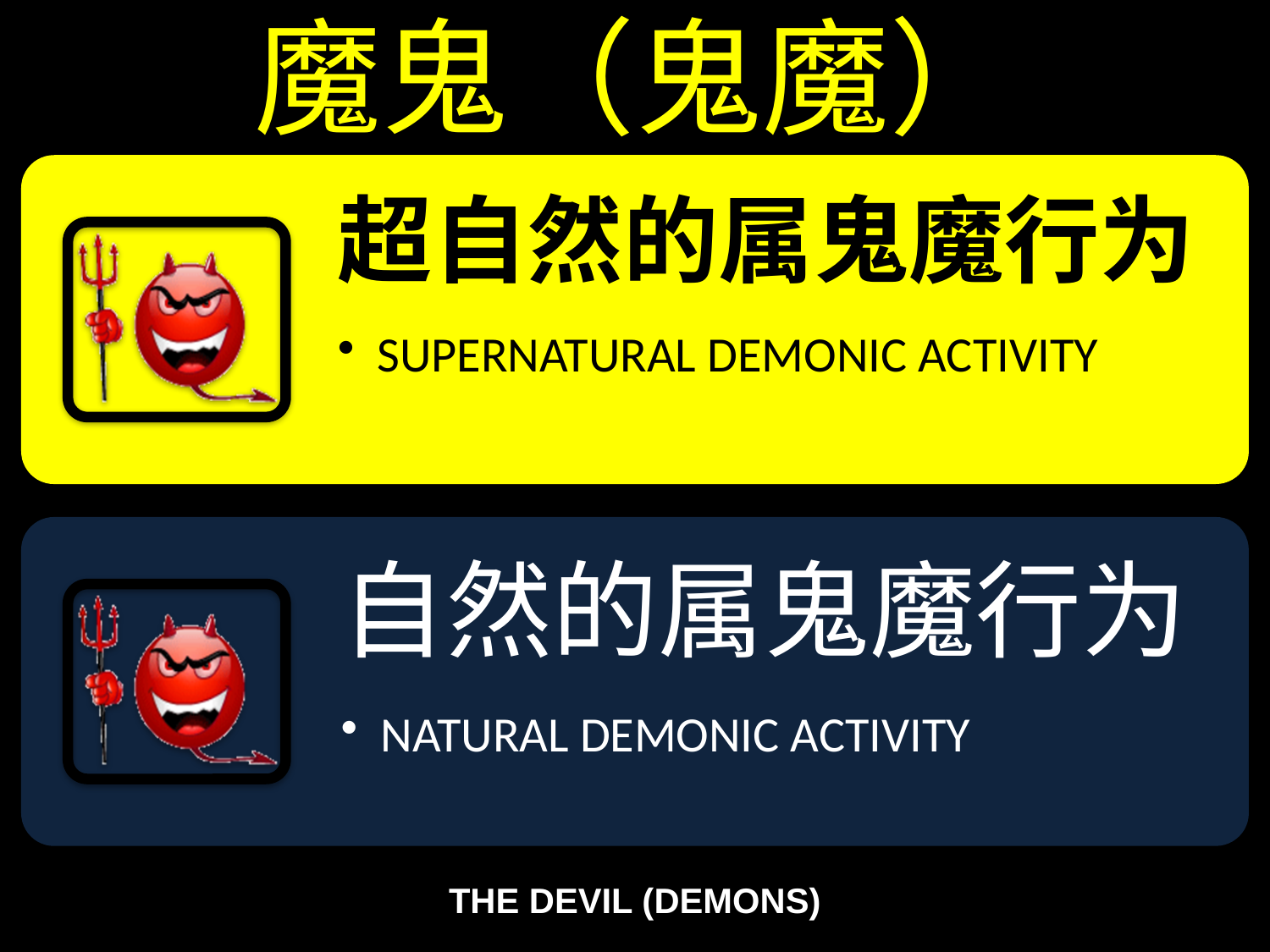

魔鬼（鬼魔）
超自然的属鬼魔行为
SUPERNATURAL DEMONIC ACTIVITY
自然的属鬼魔行为
NATURAL DEMONIC ACTIVITY
THE DEVIL (DEMONS)